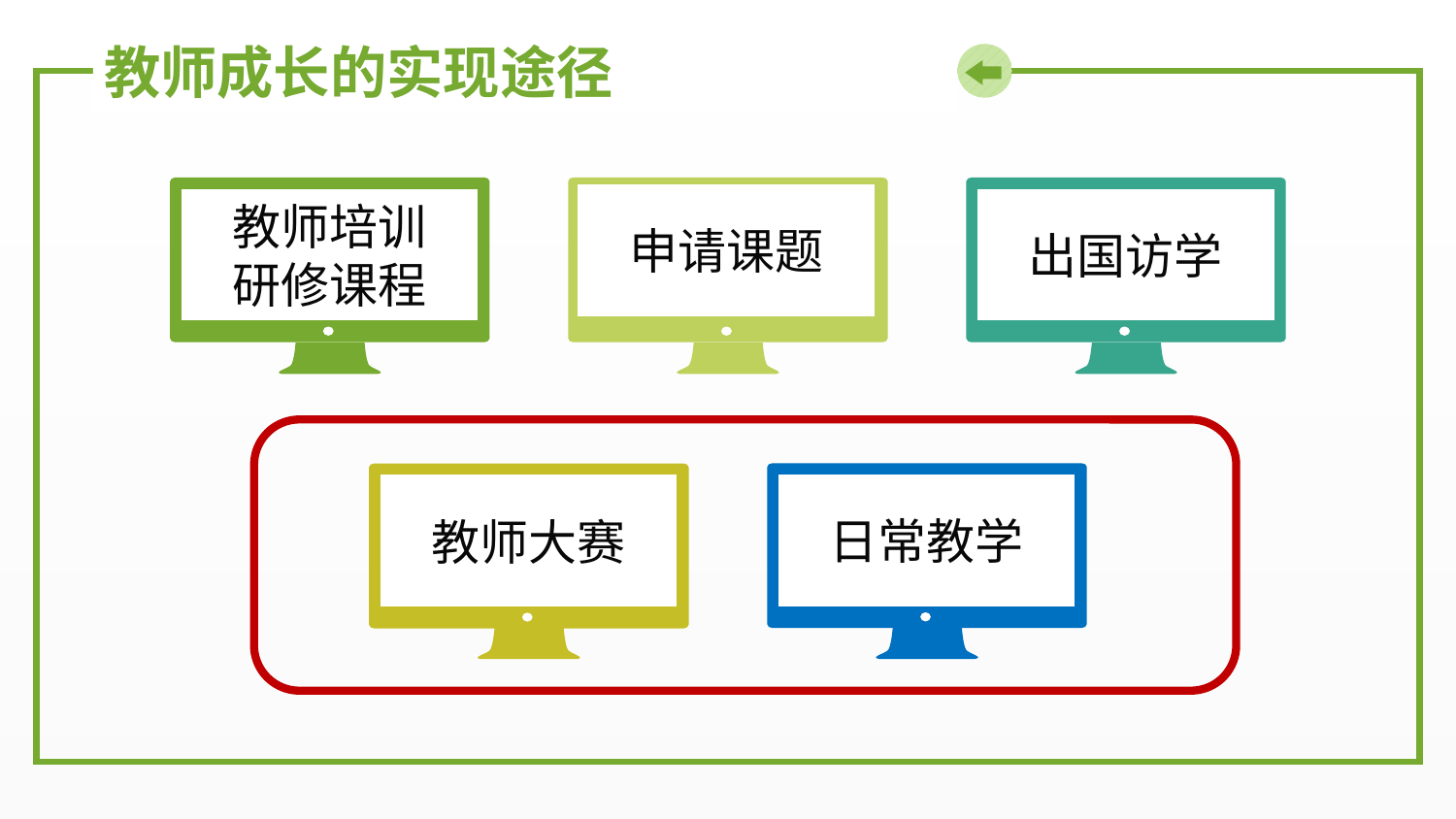

# 教师成长的实现途径

申请课题
教师培训
研修课程
出国访学

日常教学
教师大赛